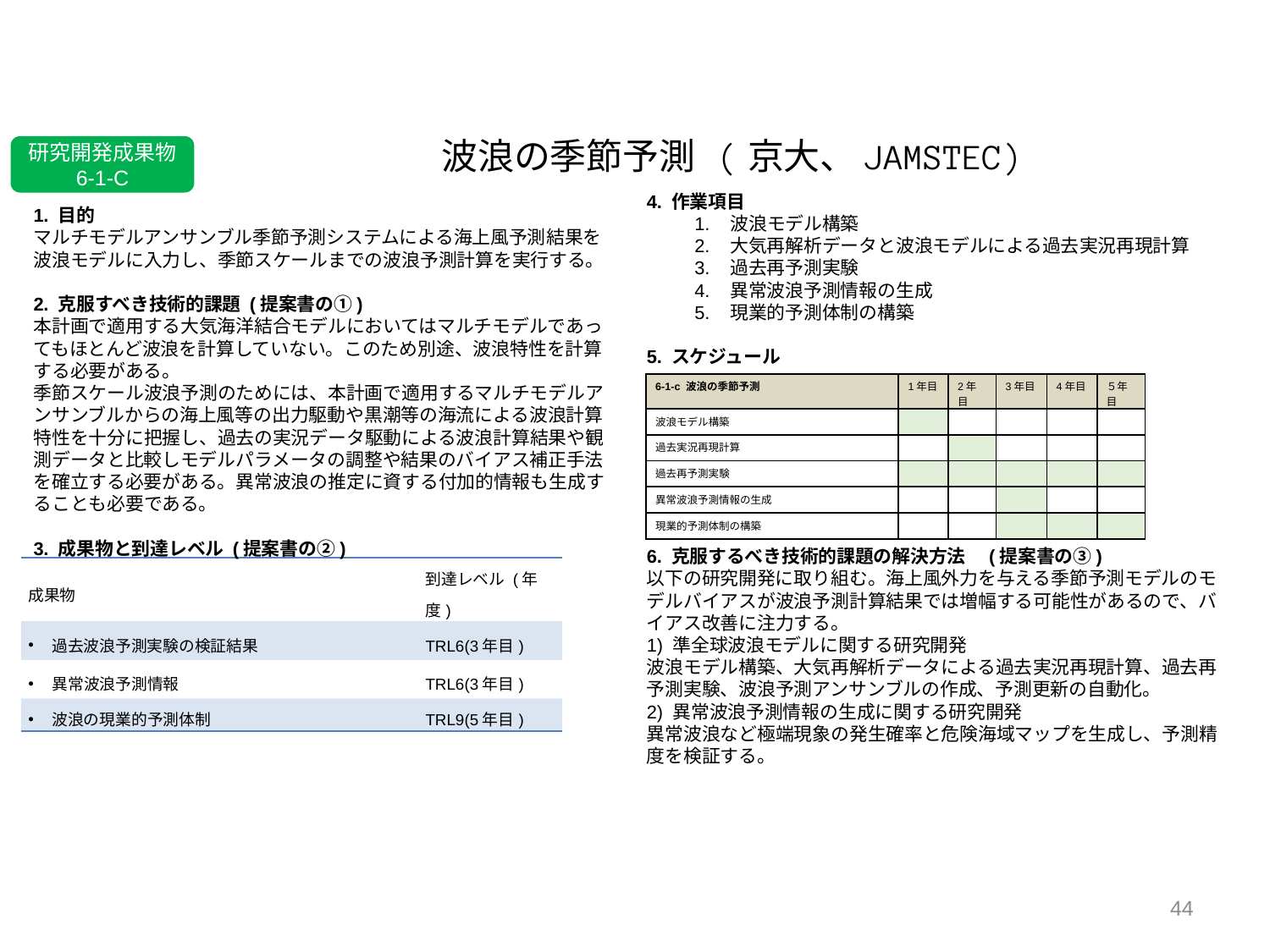

# 波浪の季節予測  (京大、JAMSTEC)
研究開発成果物 6-1-C
4. 作業項目
波浪モデル構築
大気再解析データと波浪モデルによる過去実況再現計算
過去再予測実験
異常波浪予測情報の生成
現業的予測体制の構築

5. スケジュール

6. 克服するべき技術的課題の解決方法　(提案書の③)
以下の研究開発に取り組む。海上風外力を与える季節予測モデルのモデルバイアスが波浪予測計算結果では増幅する可能性があるので、バイアス改善に注力する。
1) 準全球波浪モデルに関する研究開発
波浪モデル構築、大気再解析データによる過去実況再現計算、過去再予測実験、波浪予測アンサンブルの作成、予測更新の自動化。
2) 異常波浪予測情報の生成に関する研究開発
異常波浪など極端現象の発生確率と危険海域マップを生成し、予測精度を検証する。
1. 目的
マルチモデルアンサンブル季節予測システムによる海上風予測結果を波浪モデルに入力し、季節スケールまでの波浪予測計算を実行する。

2. 克服すべき技術的課題 (提案書の①)
本計画で適用する大気海洋結合モデルにおいてはマルチモデルであってもほとんど波浪を計算していない。このため別途、波浪特性を計算する必要がある。
季節スケール波浪予測のためには、本計画で適用するマルチモデルアンサンブルからの海上風等の出力駆動や黒潮等の海流による波浪計算特性を十分に把握し、過去の実況データ駆動による波浪計算結果や観測データと比較しモデルパラメータの調整や結果のバイアス補正手法を確立する必要がある。異常波浪の推定に資する付加的情報も生成することも必要である。

3. 成果物と到達レベル (提案書の②)
| 6-1-c 波浪の季節予測 | 1年目 | 2年目 | 3年目 | 4年目 | ５年目 |
| --- | --- | --- | --- | --- | --- |
| 波浪モデル構築 |  |  |  |  |  |
| 過去実況再現計算 |  |  |  |  |  |
| 過去再予測実験 |  |  |  |  |  |
| 異常波浪予測情報の生成 |  |  |  |  |  |
| 現業的予測体制の構築 |  |  |  |  |  |

| 成果物 | 到達レベル (年度) |
| --- | --- |
| 過去波浪予測実験の検証結果 | TRL6(3年目) |
| 異常波浪予測情報 | TRL6(3年目) |
| 波浪の現業的予測体制 | TRL9(5年目) |
44